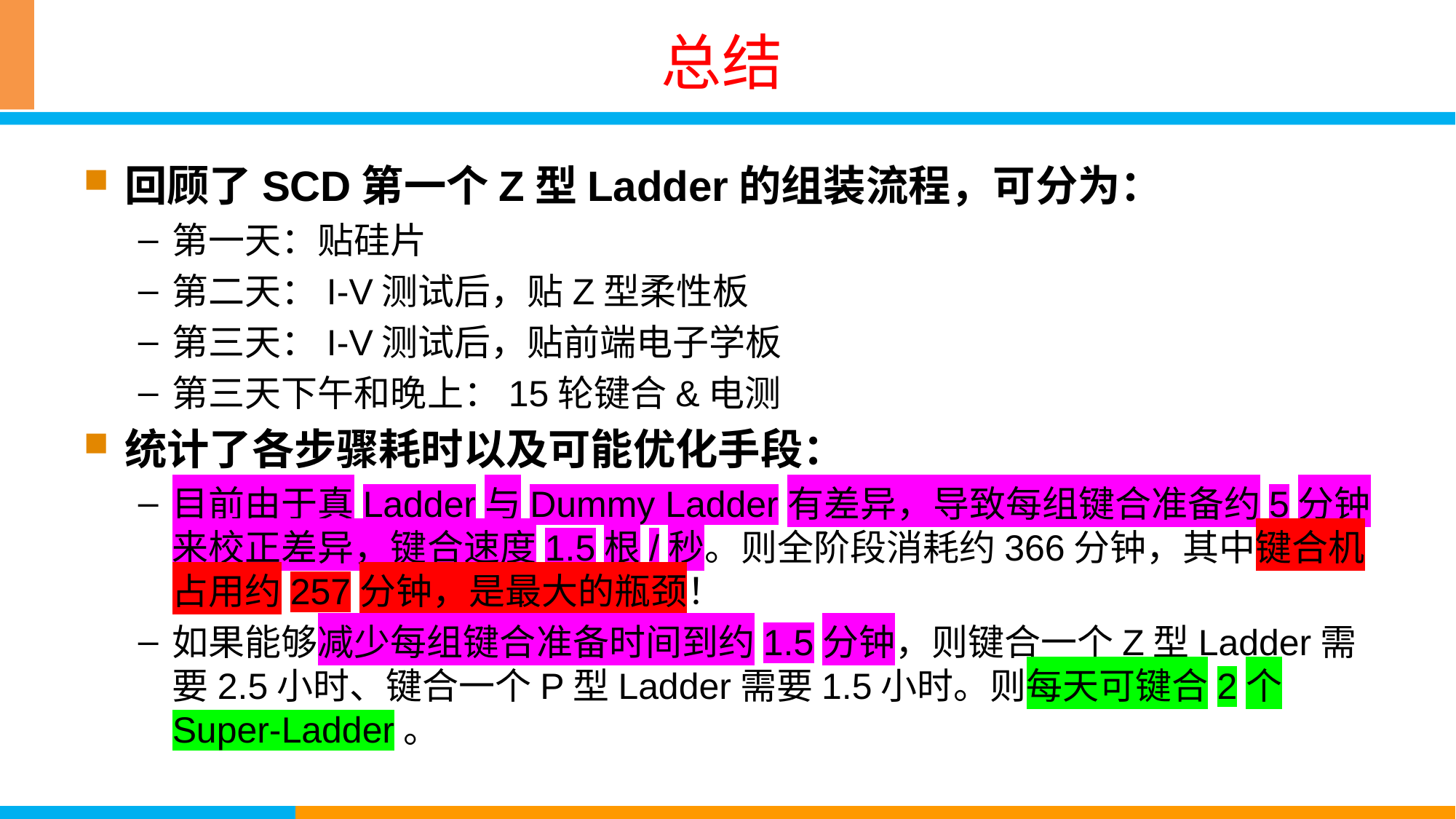

# 总结
回顾了SCD第一个Z型Ladder的组装流程，可分为：
第一天：贴硅片
第二天：I-V测试后，贴Z型柔性板
第三天：I-V测试后，贴前端电子学板
第三天下午和晚上：15轮键合&电测
统计了各步骤耗时以及可能优化手段：
目前由于真Ladder与Dummy Ladder有差异，导致每组键合准备约5分钟来校正差异，键合速度1.5根/秒。则全阶段消耗约366分钟，其中键合机占用约257分钟，是最大的瓶颈！
如果能够减少每组键合准备时间到约1.5分钟，则键合一个Z型Ladder需要2.5小时、键合一个P型Ladder需要1.5小时。则每天可键合2个Super-Ladder。